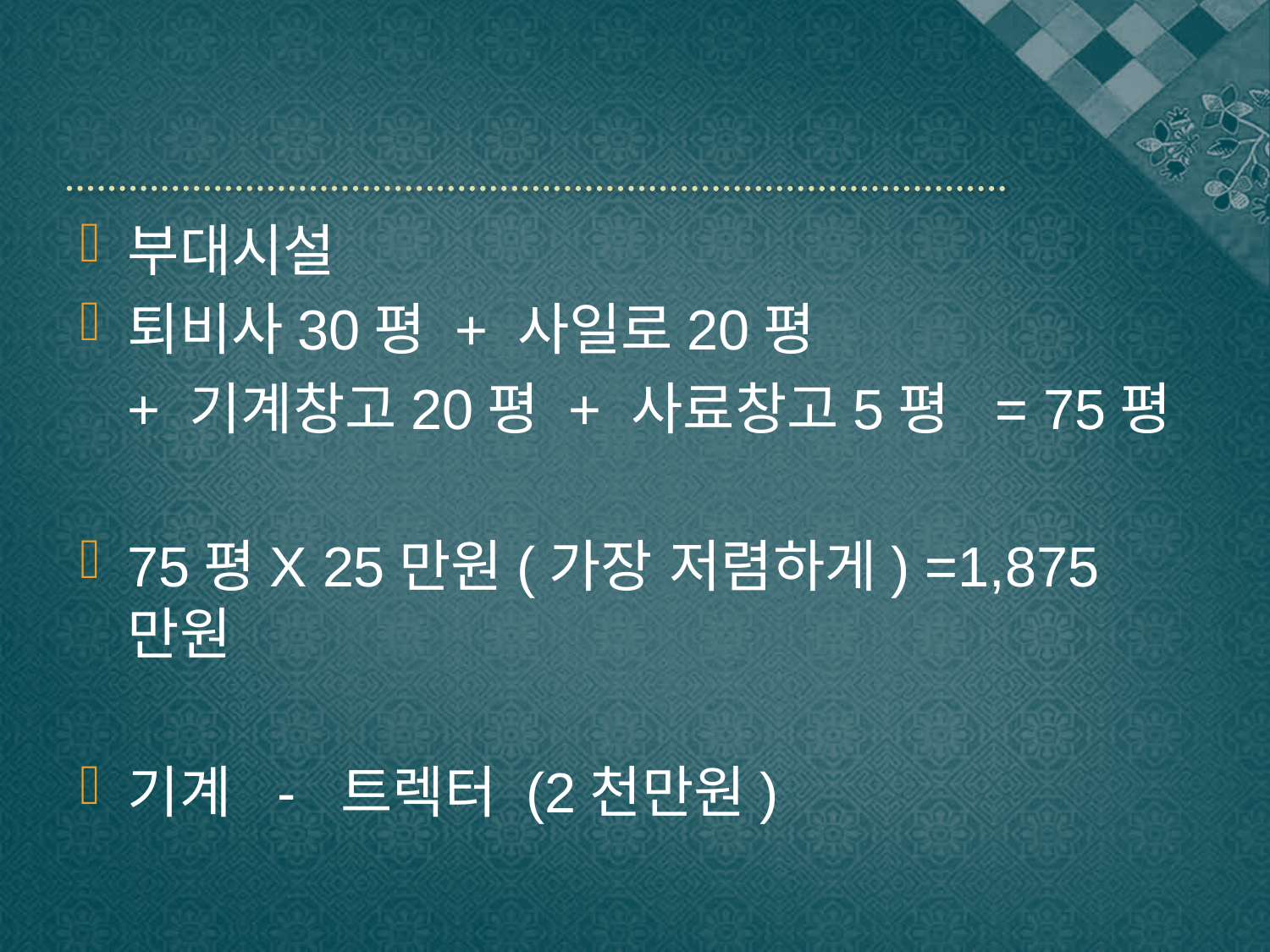

#
부대시설
퇴비사30평 + 사일로20평
   + 기계창고20평 + 사료창고5평  = 75평

75평X 25만원(가장 저렴하게) =1,875만원

기계  -  트렉터 (2천만원)